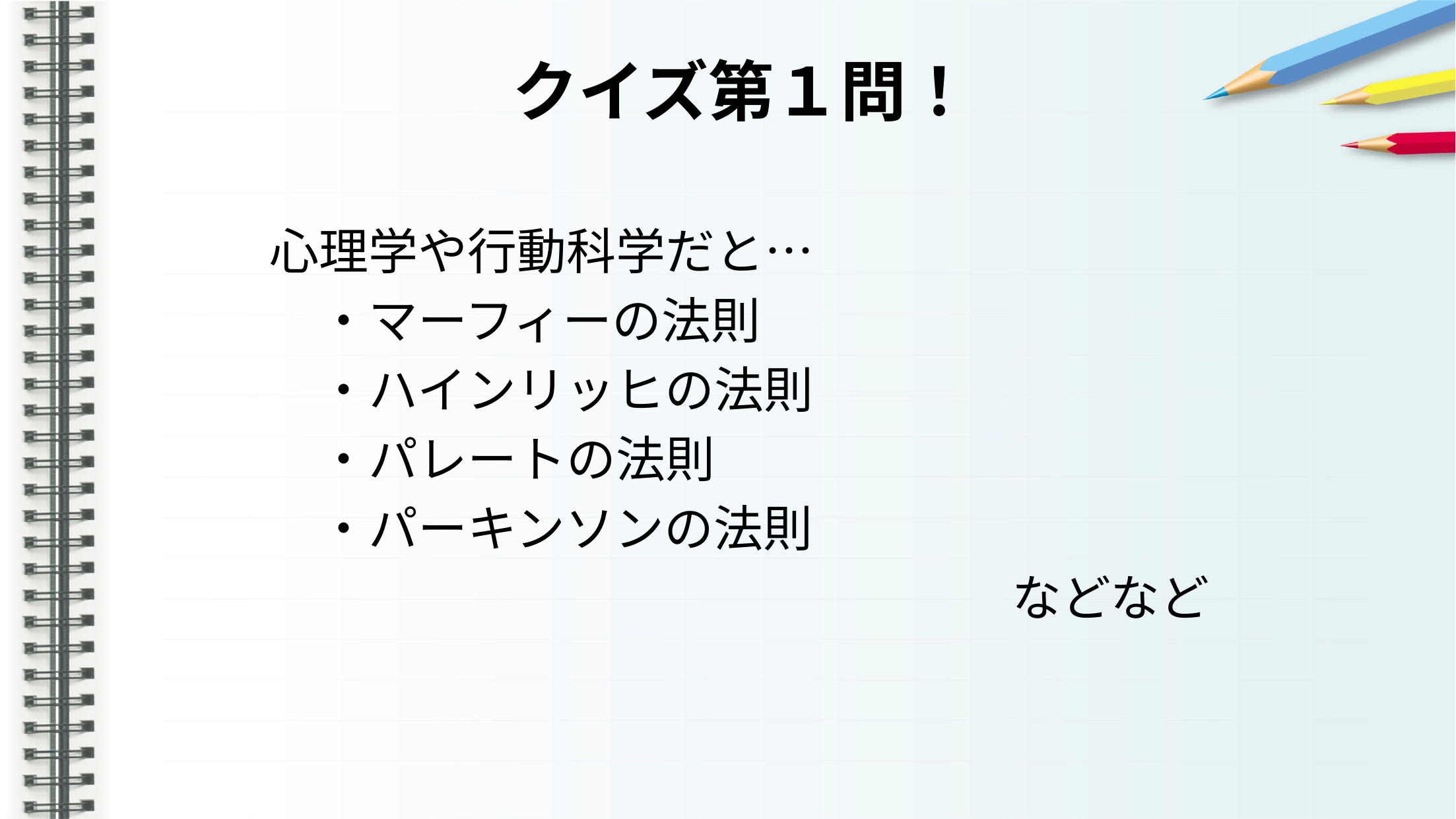

クイズ第１問！
心理学や行動科学だと…
　・マーフィーの法則
　・ハインリッヒの法則
　・パレートの法則
　・パーキンソンの法則
　　　　　　　　　　　　　　　などなど